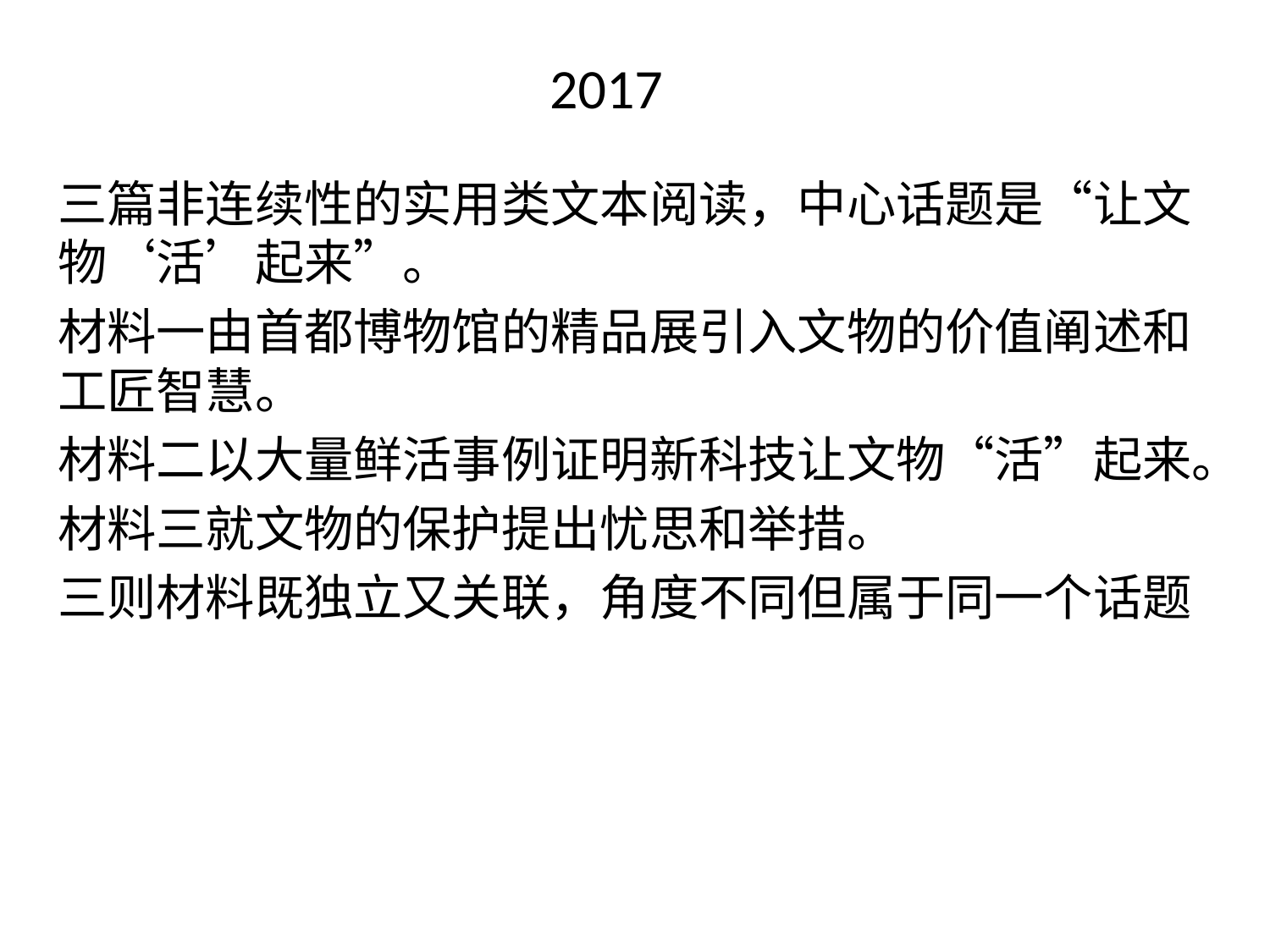

# 2017
三篇非连续性的实用类文本阅读，中心话题是“让文物‘活’起来”。
材料一由首都博物馆的精品展引入文物的价值阐述和工匠智慧。
材料二以大量鲜活事例证明新科技让文物“活”起来。
材料三就文物的保护提出忧思和举措。
三则材料既独立又关联，角度不同但属于同一个话题